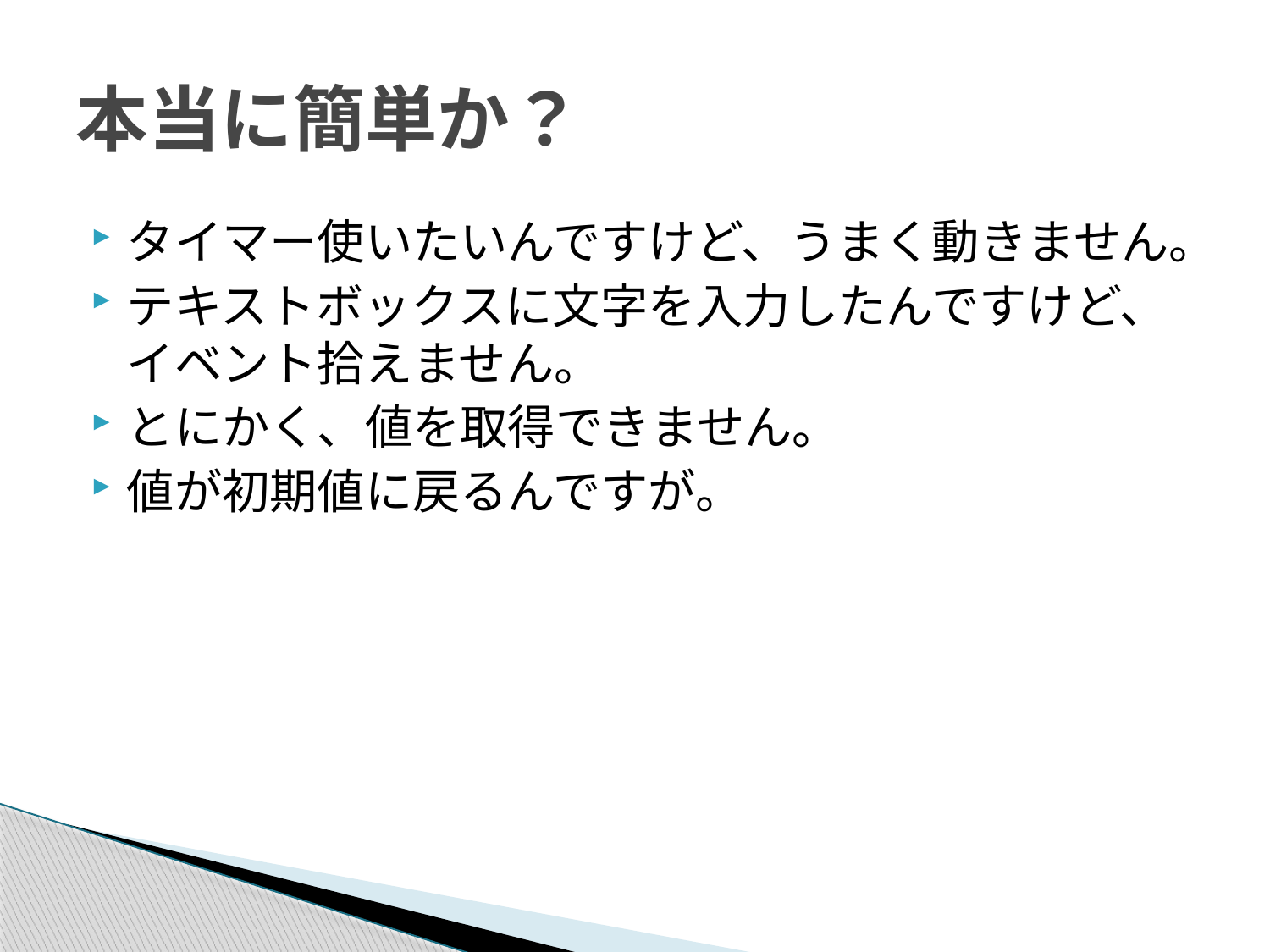

# 本当に簡単か？
タイマー使いたいんですけど、うまく動きません。
テキストボックスに文字を入力したんですけど、イベント拾えません。
とにかく、値を取得できません。
値が初期値に戻るんですが。